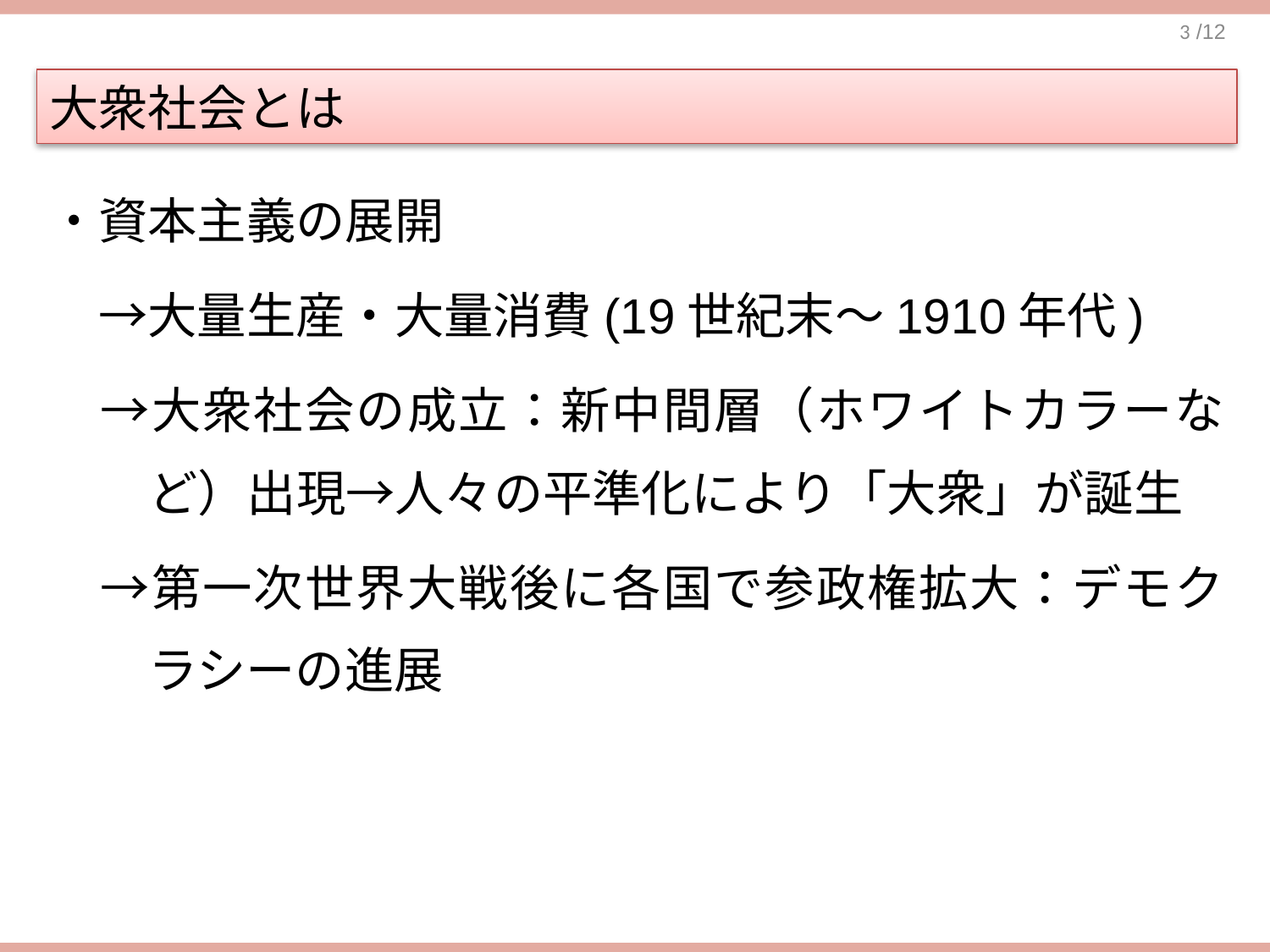

大衆社会とは
・資本主義の展開
　→大量生産・大量消費(19世紀末～1910年代)
　→大衆社会の成立：新中間層（ホワイトカラーなど）出現→人々の平準化により「大衆」が誕生
　→第一次世界大戦後に各国で参政権拡大：デモクラシーの進展